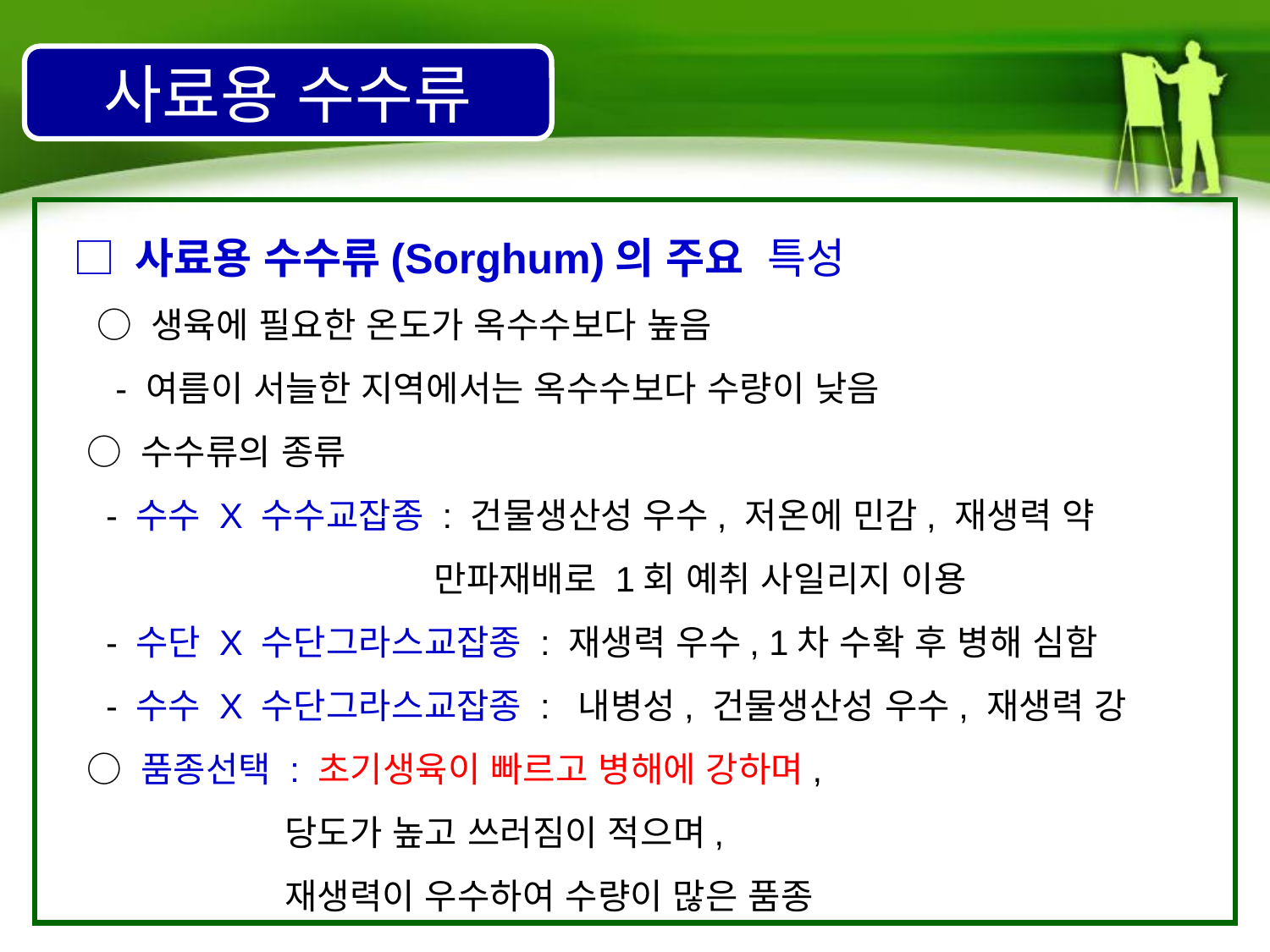

사료용 수수류
   □ 사료용 수수류(Sorghum)의 주요  특성
     ○ 생육에 필요한 온도가 옥수수보다 높음
       - 여름이 서늘한 지역에서는 옥수수보다 수량이 낮음
    ○ 수수류의 종류
      - 수수 X 수수교잡종 : 건물생산성 우수, 저온에 민감, 재생력 약
                                      만파재배로 1회 예취 사일리지 이용
      - 수단 X 수단그라스교잡종 : 재생력 우수, 1차 수확 후 병해 심함
      - 수수 X 수단그라스교잡종 :  내병성, 건물생산성 우수, 재생력 강
    ○ 품종선택 : 초기생육이 빠르고 병해에 강하며,
                       당도가 높고 쓰러짐이 적으며,
                       재생력이 우수하여 수량이 많은 품종